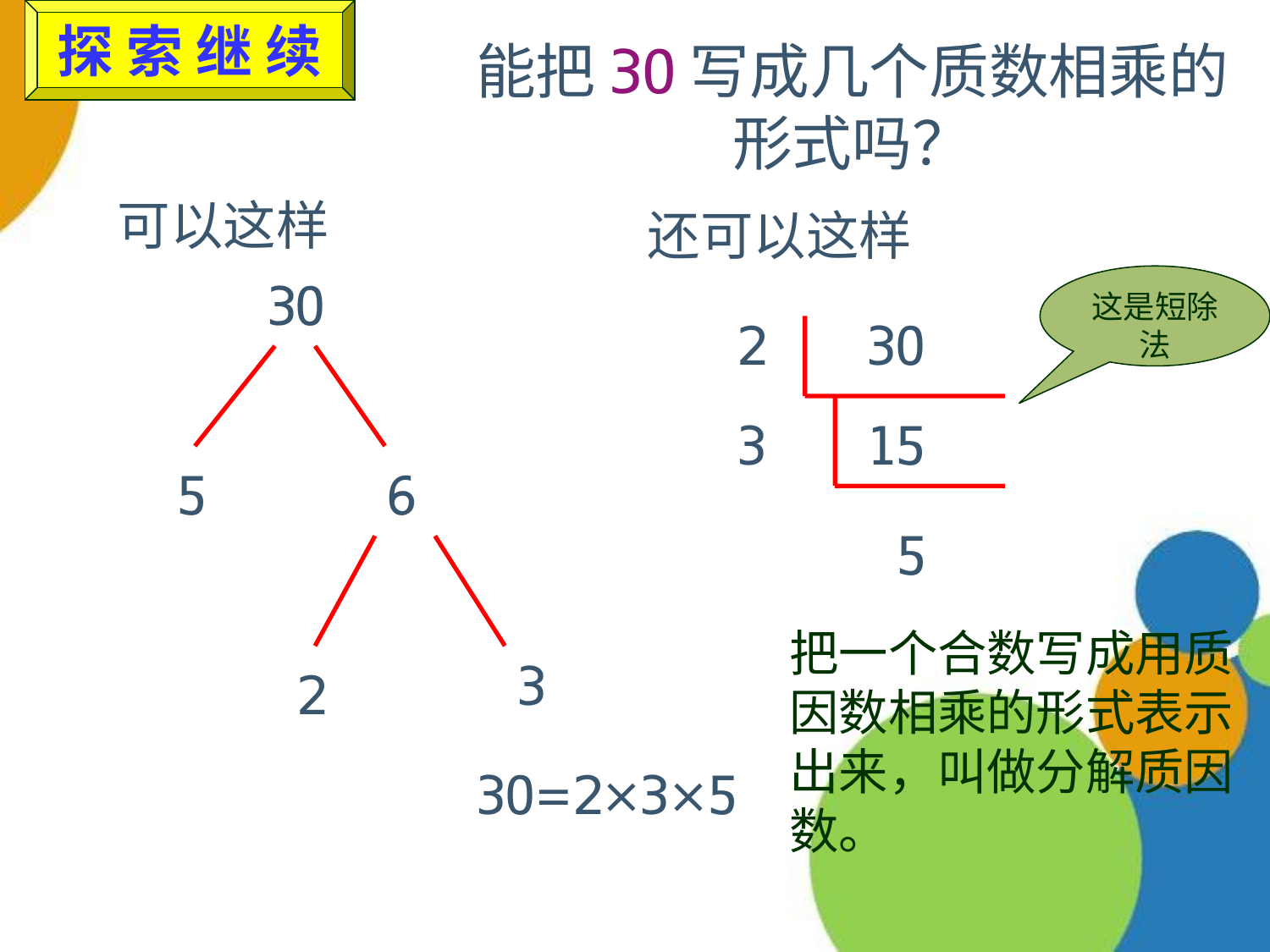

探 索 继 续
# 能把30写成几个质数相乘的形式吗？
可以这样
还可以这样
30
这是短除法
2
30

3
15
5
6
5

把一个合数写成用质因数相乘的形式表示出来，叫做分解质因数。
3
2
30=2×3×5